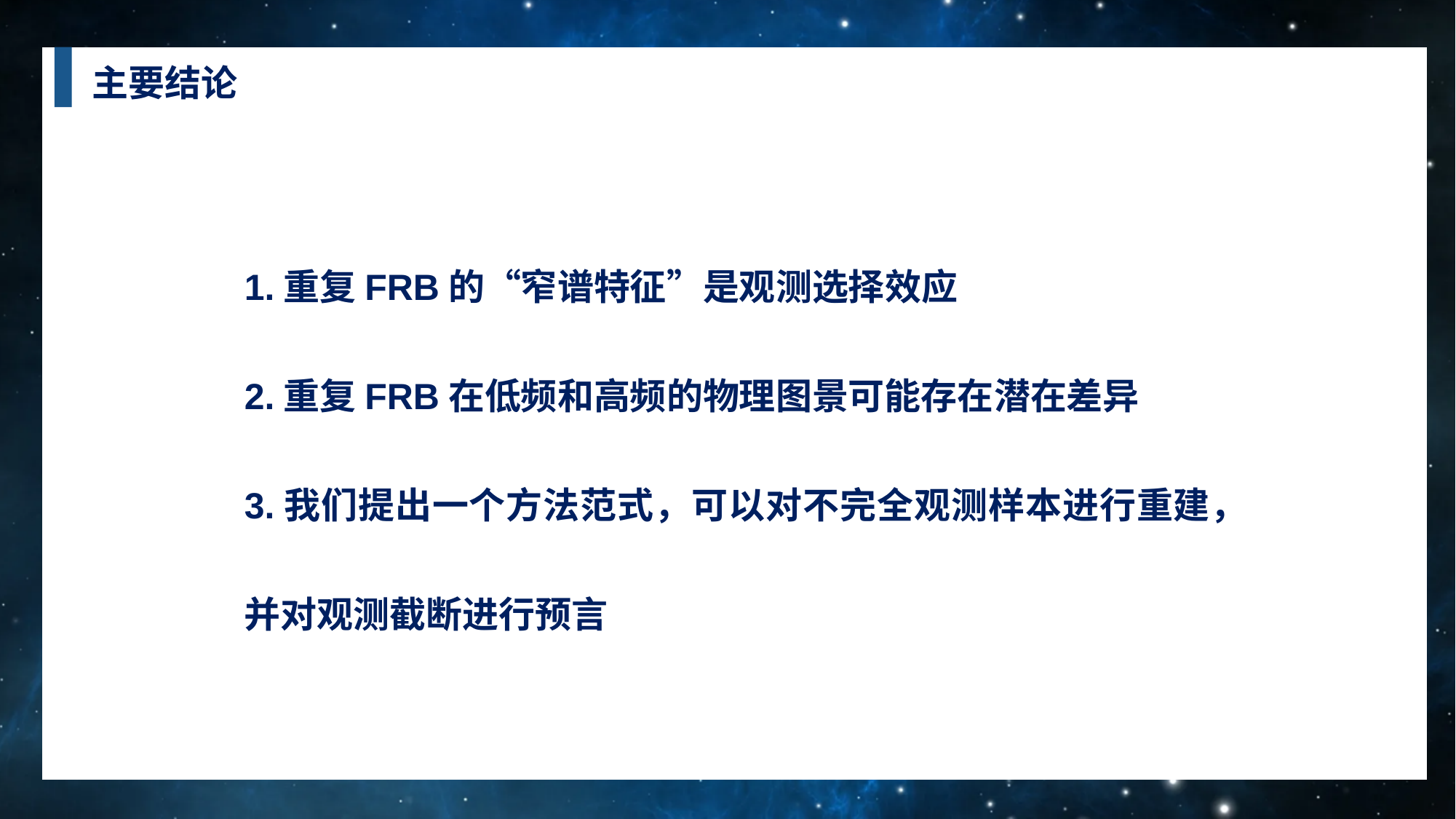

主要结论
1.重复FRB的“窄谱特征”是观测选择效应
2.重复FRB在低频和高频的物理图景可能存在潜在差异
3.我们提出一个方法范式，可以对不完全观测样本进行重建，并对观测截断进行预言